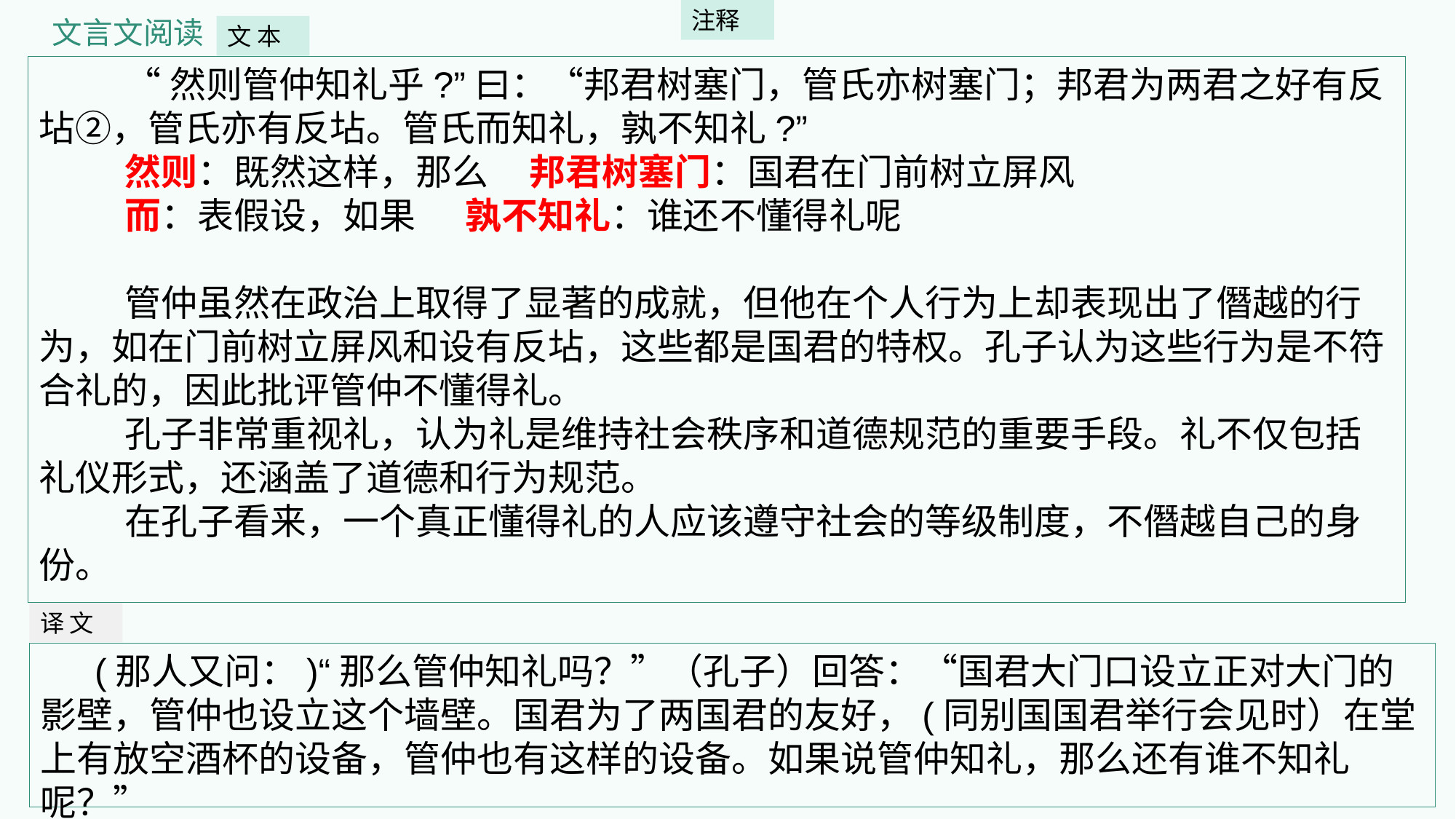

注释
文言文阅读
文 本
“然则管仲知礼乎?”曰：“邦君树塞门，管氏亦树塞门；邦君为两君之好有反坫②，管氏亦有反坫。管氏而知礼，孰不知礼?”
然则：既然这样，那么     邦君树塞门：国君在门前树立屏风
而：表假设，如果      孰不知礼：谁还不懂得礼呢

管仲虽然在政治上取得了显著的成就，但他在个人行为上却表现出了僭越的行为，如在门前树立屏风和设有反坫，这些都是国君的特权。孔子认为这些行为是不符合礼的，因此批评管仲不懂得礼。
孔子非常重视礼，认为礼是维持社会秩序和道德规范的重要手段。礼不仅包括礼仪形式，还涵盖了道德和行为规范。
在孔子看来，一个真正懂得礼的人应该遵守社会的等级制度，不僭越自己的身份。

译 文
(那人又问：)“那么管仲知礼吗？”（孔子）回答：“国君大门口设立正对大门的影壁，管仲也设立这个墙壁。国君为了两国君的友好，(同别国国君举行会见时）在堂上有放空酒杯的设备，管仲也有这样的设备。如果说管仲知礼，那么还有谁不知礼呢？”